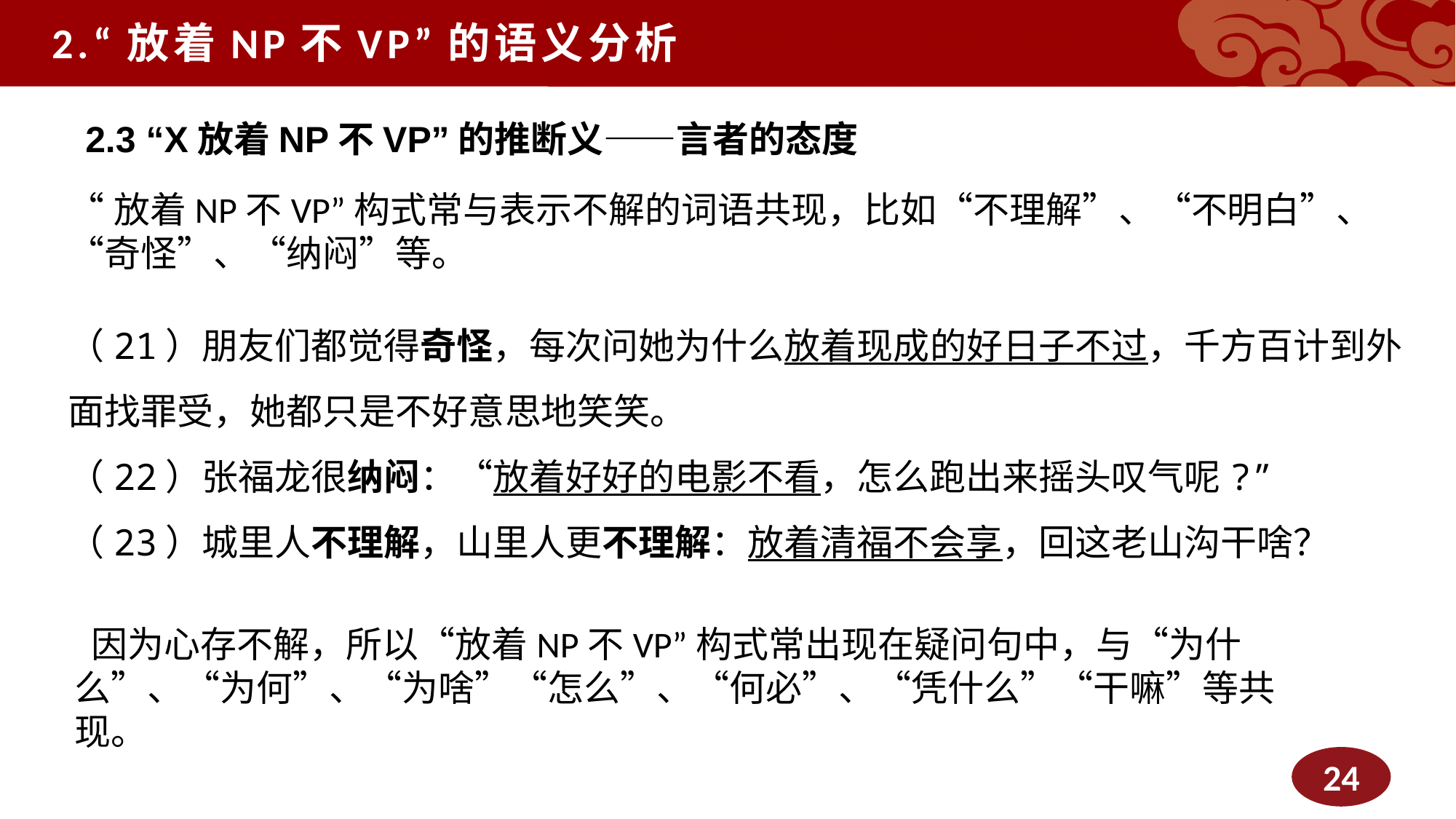

2.“放着NP不VP”的语义分析
2.3 “X放着NP不VP”的推断义——言者的态度
“放着NP不VP”构式常与表示不解的词语共现，比如“不理解”、“不明白”、“奇怪”、“纳闷”等。
（21）朋友们都觉得奇怪，每次问她为什么放着现成的好日子不过，千方百计到外面找罪受，她都只是不好意思地笑笑。
（22）张福龙很纳闷：“放着好好的电影不看，怎么跑出来摇头叹气呢?”
（23）城里人不理解，山里人更不理解：放着清福不会享，回这老山沟干啥？
 因为心存不解，所以“放着NP不VP”构式常出现在疑问句中，与“为什么”、“为何”、“为啥”“怎么”、“何必”、“凭什么”“干嘛”等共现。